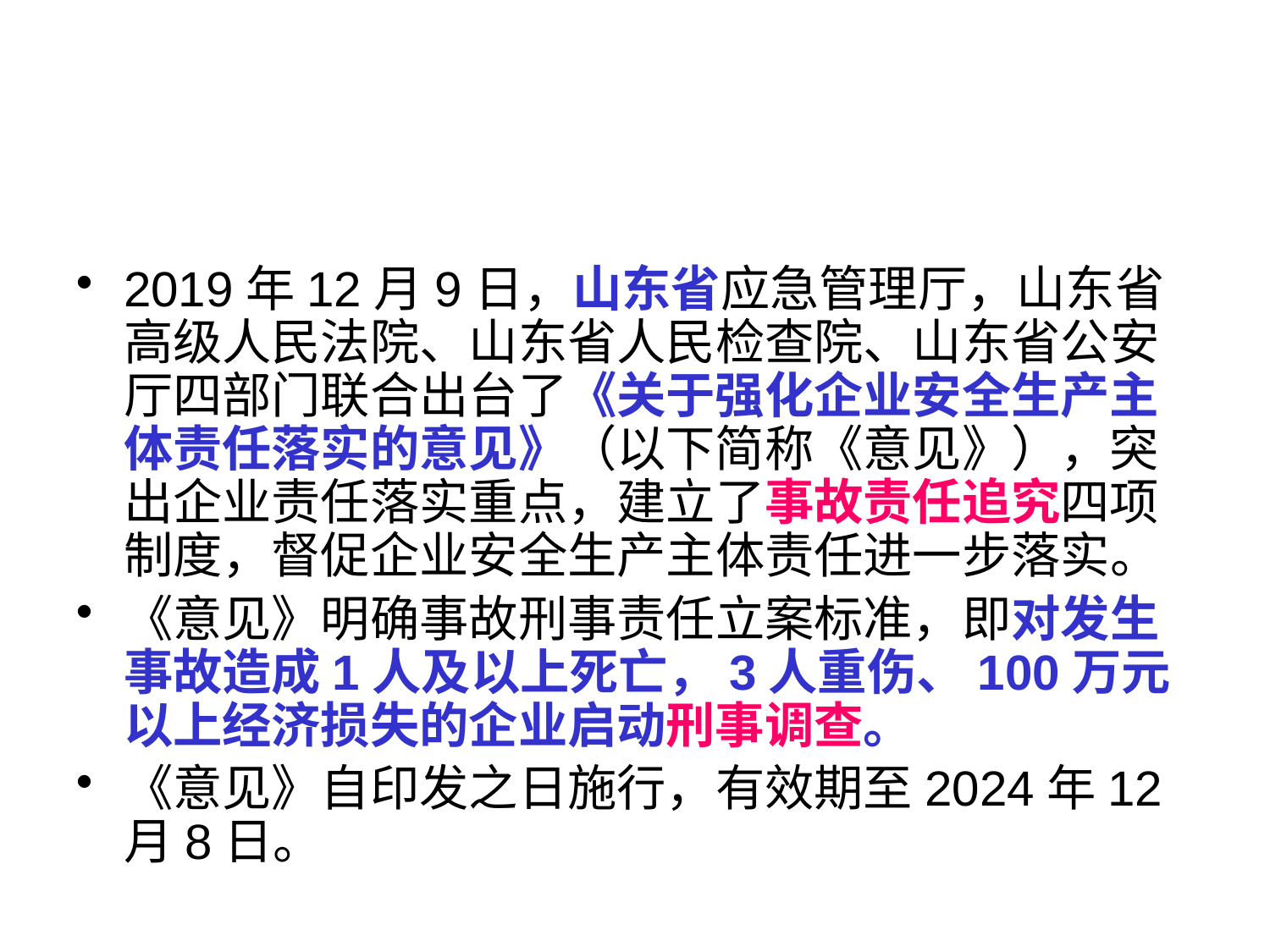

2019年12月9日，山东省应急管理厅，山东省高级人民法院、山东省人民检查院、山东省公安厅四部门联合出台了《关于强化企业安全生产主体责任落实的意见》（以下简称《意见》），突出企业责任落实重点，建立了事故责任追究四项制度，督促企业安全生产主体责任进一步落实。
《意见》明确事故刑事责任立案标准，即对发生事故造成1人及以上死亡，3人重伤、100万元以上经济损失的企业启动刑事调查。
《意见》自印发之日施行，有效期至2024年12月8日。